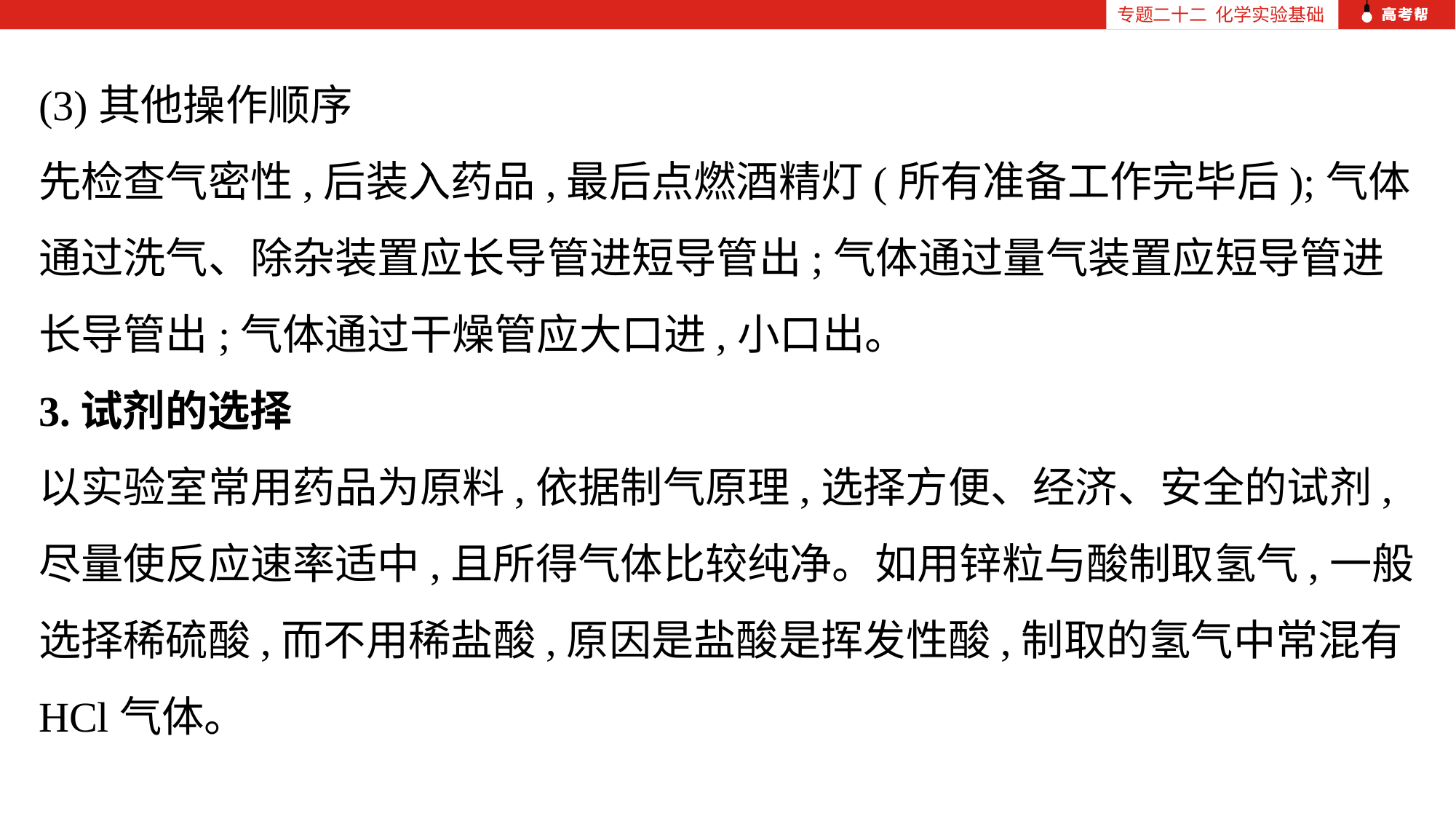

专题二十二  化学实验基础

(3)其他操作顺序
先检查气密性,后装入药品,最后点燃酒精灯(所有准备工作完毕后);气体通过洗气、除杂装置应长导管进短导管出;气体通过量气装置应短导管进长导管出;气体通过干燥管应大口进,小口出。
3.试剂的选择
以实验室常用药品为原料,依据制气原理,选择方便、经济、安全的试剂,尽量使反应速率适中,且所得气体比较纯净。如用锌粒与酸制取氢气,一般选择稀硫酸,而不用稀盐酸,原因是盐酸是挥发性酸,制取的氢气中常混有HCl气体。